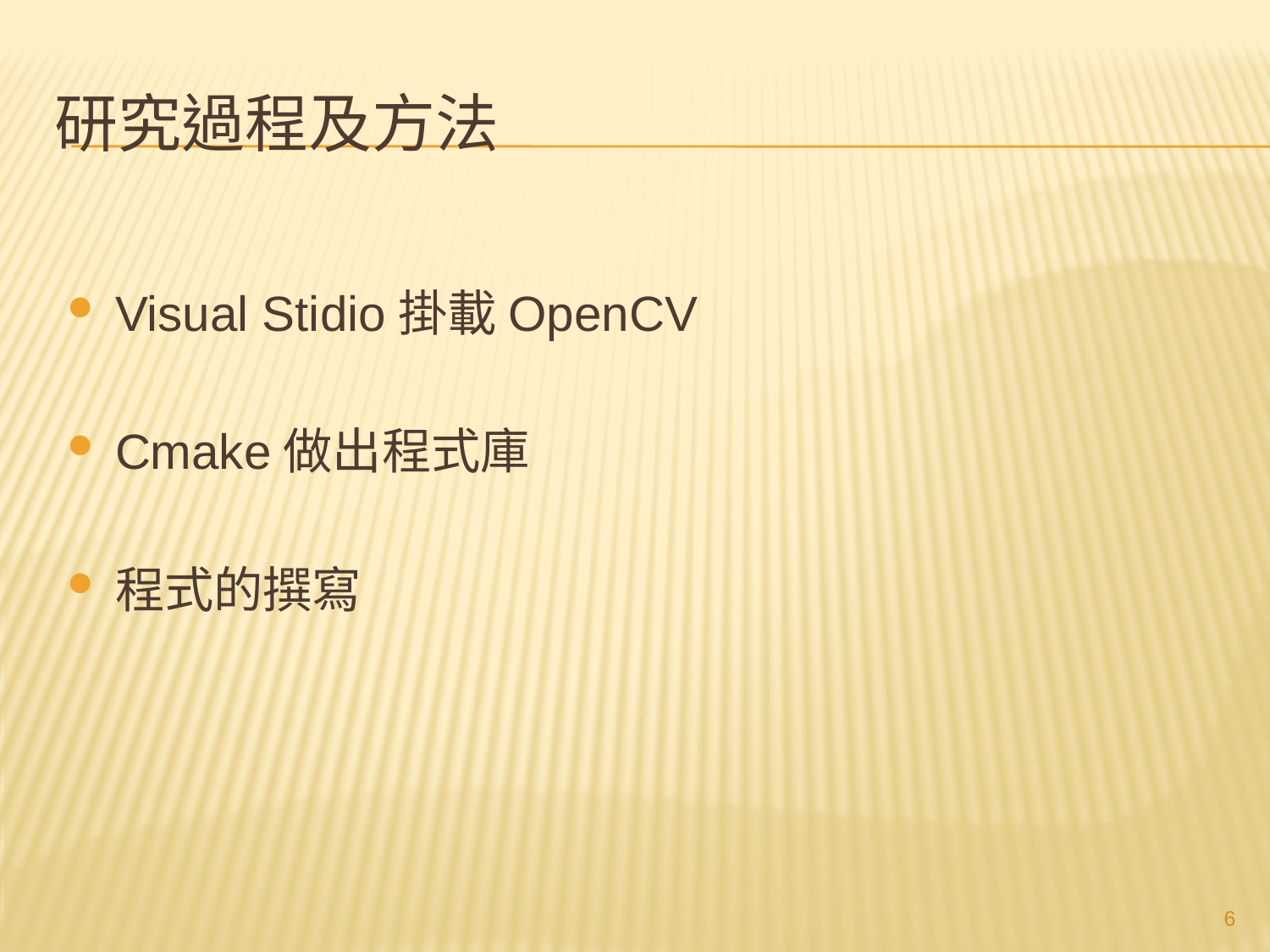

# 研究過程及方法
Visual Stidio掛載OpenCV

Cmake做出程式庫

程式的撰寫
6